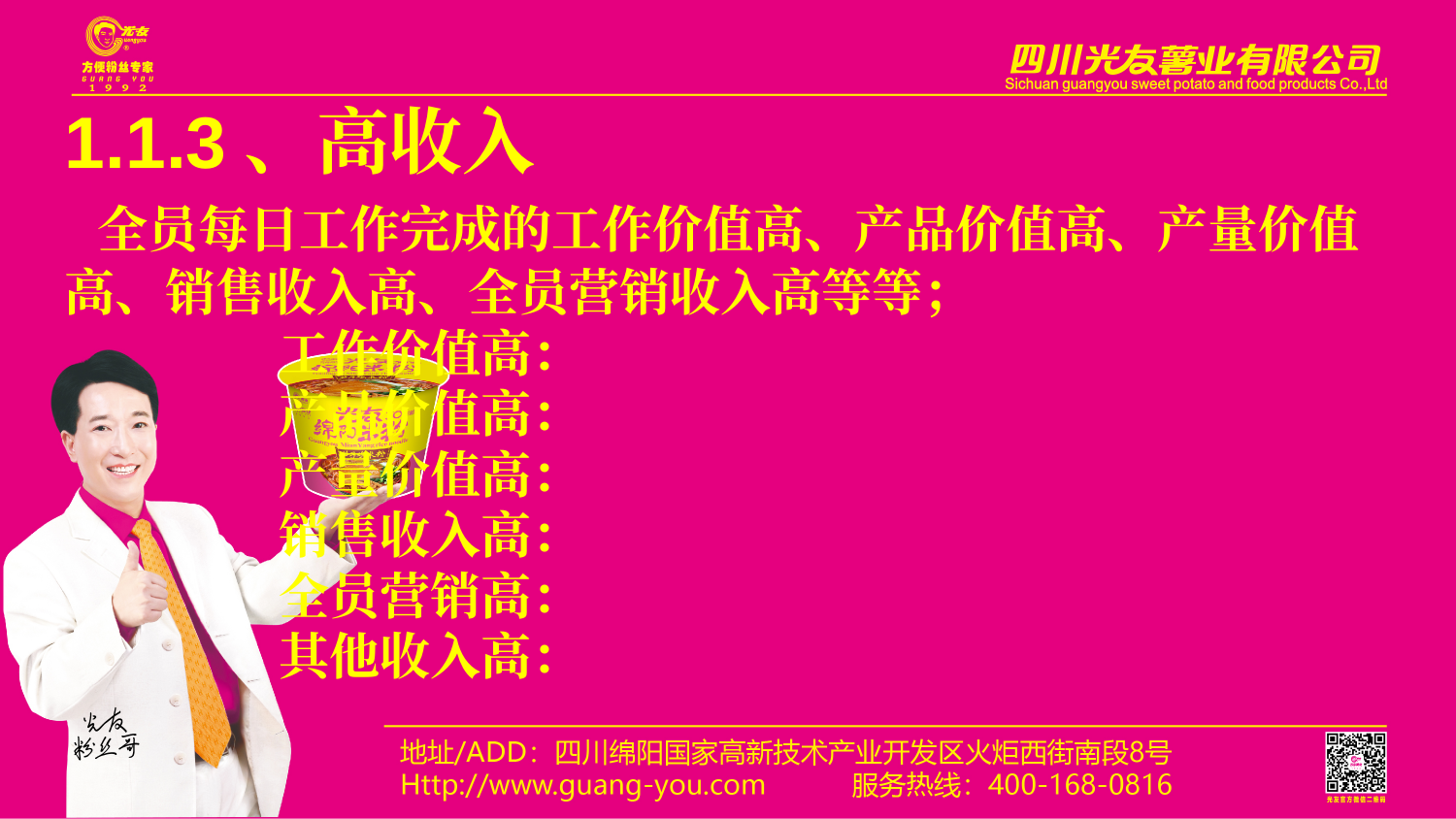

1.1.3、高收入
  全员每日工作完成的工作价值高、产品价值高、产量价值高、销售收入高、全员营销收入高等等；
                 工作价值高：
                 产品价值高：
                 产量价值高：
                 销售收入高：
                 全员营销高：
                 其他收入高：